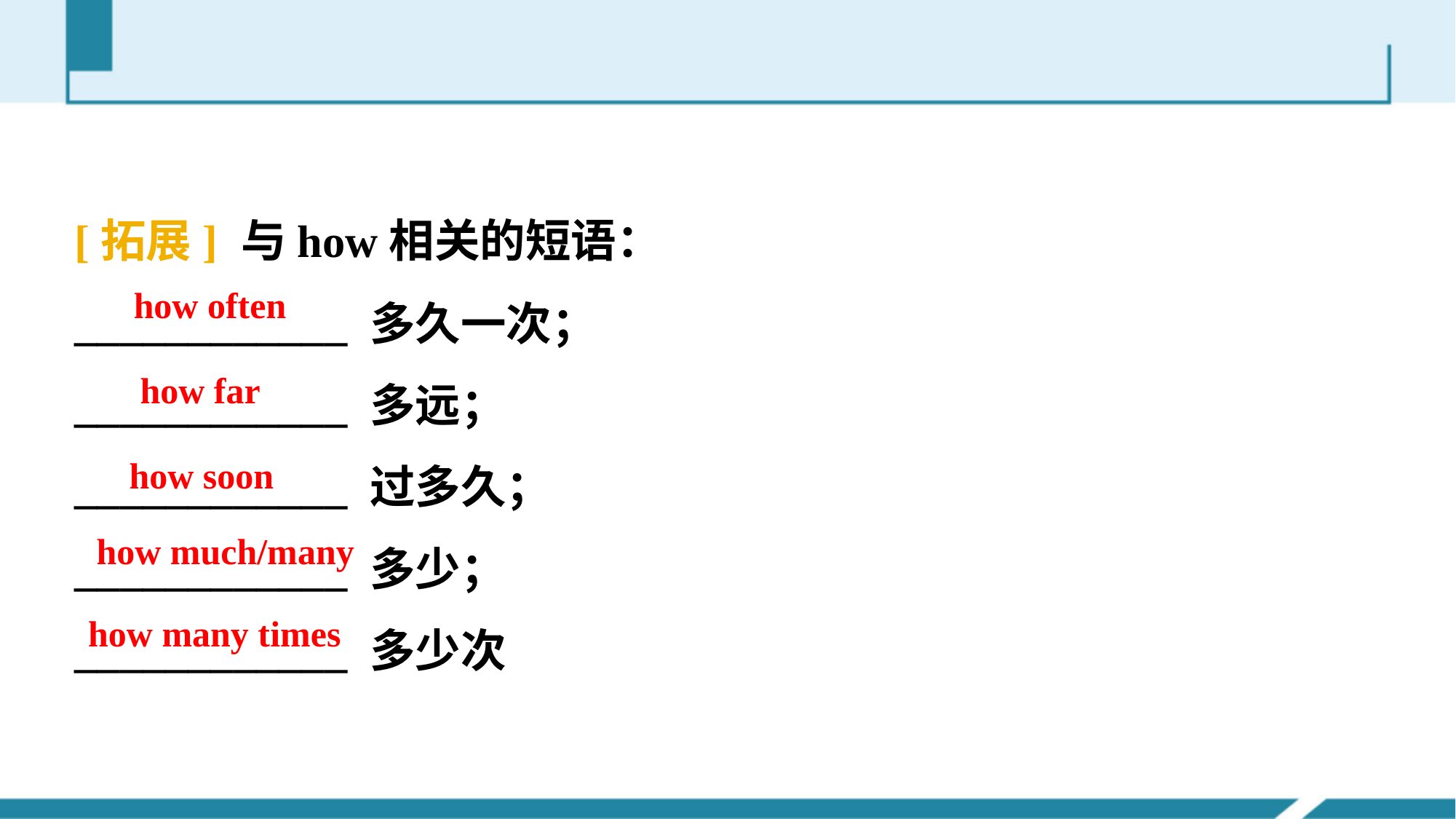

[拓展] 与how相关的短语：
____________ 多久一次；
____________ 多远；
____________ 过多久；
____________ 多少；
____________ 多少次

how often
how far
how soon
how much/many
how many times